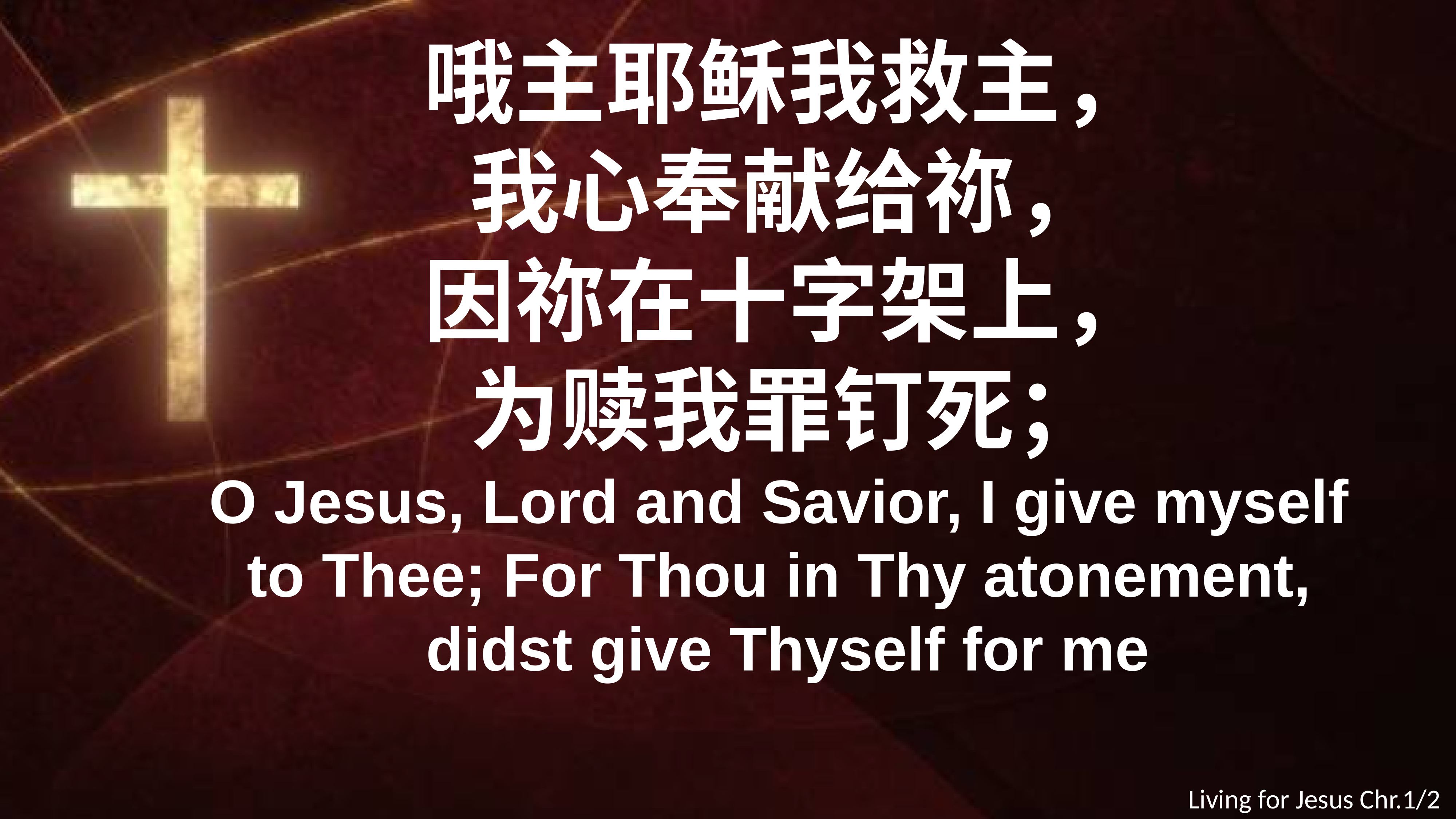

哦主耶稣我救主，
我心奉献给祢，
因祢在十字架上，
为赎我罪钉死；
O Jesus, Lord and Savior, I give myself
to Thee; For Thou in Thy atonement,
didst give Thyself for me
Living for Jesus Chr.1/2